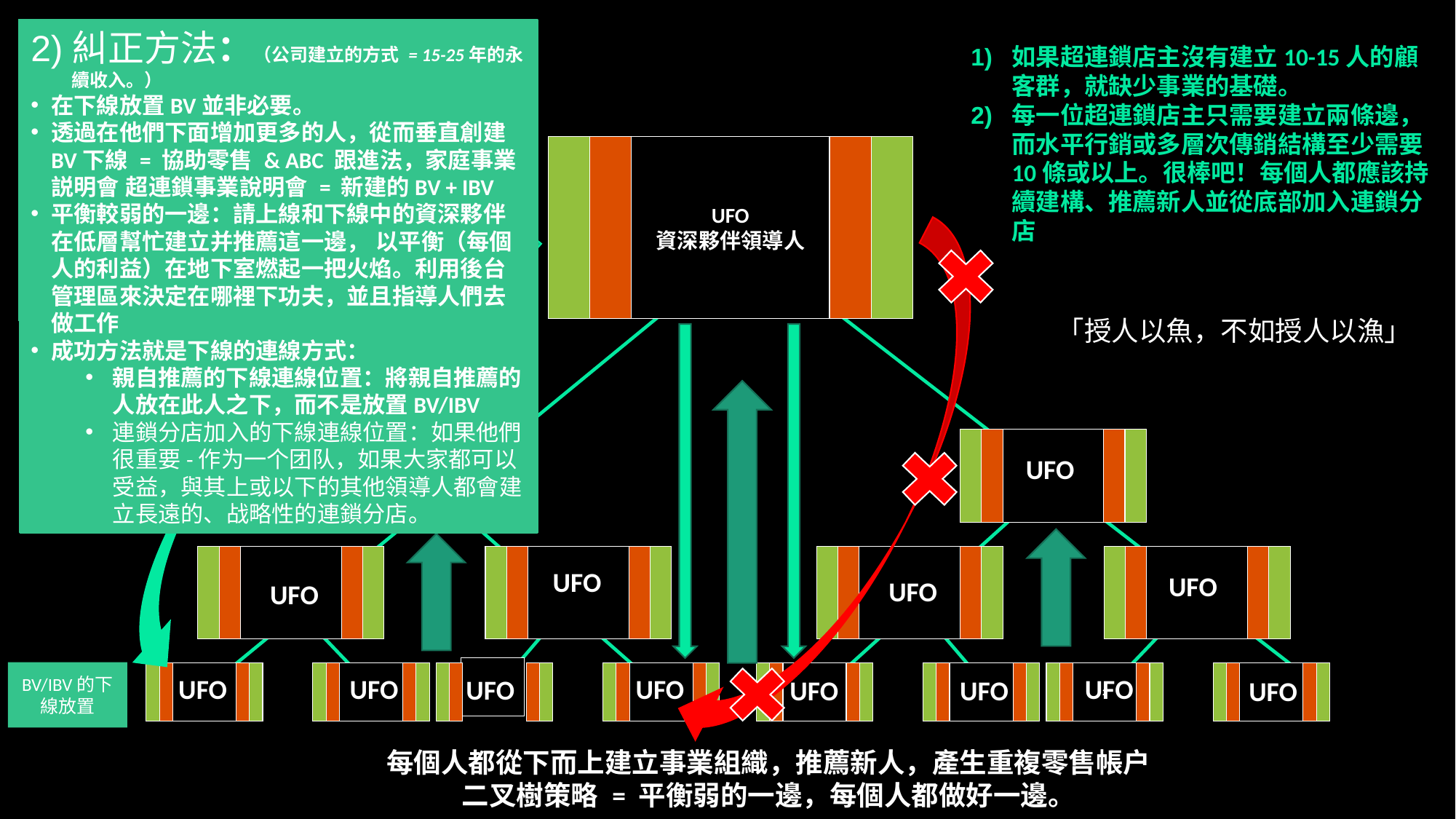

致命缺陷 = 沒有「不要」
不要設定人選的資格
不要放棄個人推薦
不要將BV或IBV放置在下線的
兩邊
您不可以放置不是由零售獲得的未受制約點數。這以後將會被扣回
不要使他人維持夠格狀態
不要在您沒有工作或主辦會議的地方放置BV或IBV
糾正方法：（公司建立的方式 = 15-25年的永續收入。）
在下線放置BV並非必要。
透過在他們下面增加更多的人，從而垂直創建BV下線 = 協助零售 & ABC 跟進法，家庭事業説明會 超連鎖事業說明會 = 新建的BV + IBV
平衡較弱的一邊：請上線和下線中的資深夥伴在低層幫忙建立并推薦這一邊， 以平衡（每個人的利益）在地下室燃起一把火焰。利用後台管理區來決定在哪裡下功夫，並且指導人們去做工作
成功方法就是下線的連線方式：
親自推薦的下線連線位置：將親自推薦的人放在此人之下，而不是放置BV/IBV
連鎖分店加入的下線連線位置：如果他們很重要-作为一个团队，如果大家都可以受益，與其上或以下的其他領導人都會建立長遠的、战略性的連鎖分店。
如果超連鎖店主沒有建立10-15人的顧客群，就缺少事業的基礎。
每一位超連鎖店主只需要建立兩條邊，而水平行銷或多層次傳銷結構至少需要10條或以上。很棒吧！每個人都應該持續建構、推薦新人並從底部加入連鎖分店

UFO
資深夥伴領導人

「授人以魚，不如授人以漁」

親自推薦的超連鎖店主

UFO

UFO
UFO
UFO
UFO

BV/IBV的下線放置

2

UFO
UFO
UFO
UFO
UFO
UFO
UFO
UFO
每個人都從下而上建立事業組織，推薦新人，產生重複零售帳戶
二叉樹策略 = 平衡弱的一邊，每個人都做好一邊。